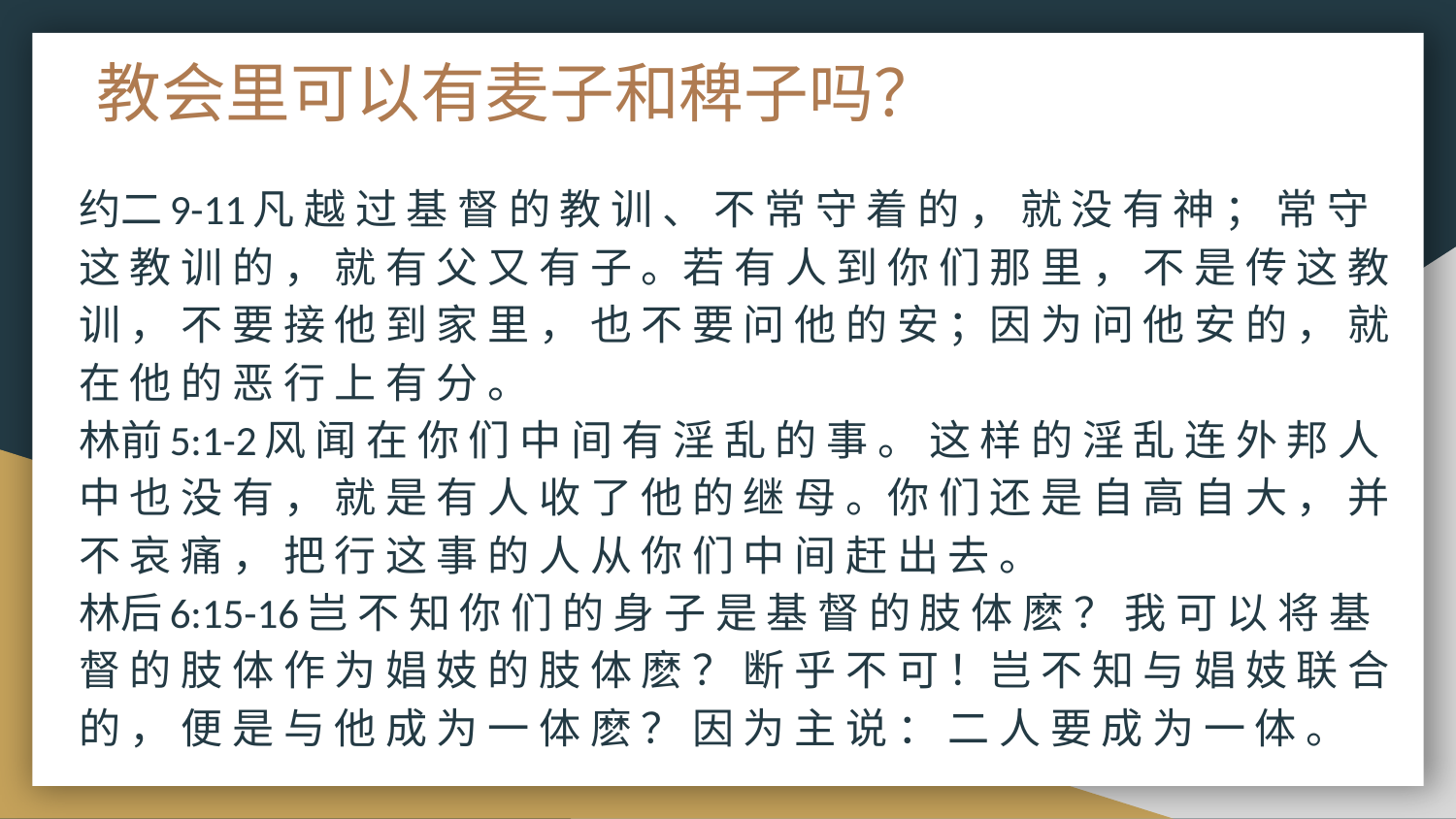

# 教会里可以有麦子和稗子吗？
约二9-11凡 越 过 基 督 的 教 训 、 不 常 守 着 的 ， 就 没 有 神 ； 常 守 这 教 训 的 ， 就 有 父 又 有 子 。若 有 人 到 你 们 那 里 ， 不 是 传 这 教 训 ， 不 要 接 他 到 家 里 ， 也 不 要 问 他 的 安 ；因 为 问 他 安 的 ， 就 在 他 的 恶 行 上 有 分 。
林前5:1-2风 闻 在 你 们 中 间 有 淫 乱 的 事 。 这 样 的 淫 乱 连 外 邦 人 中 也 没 有 ， 就 是 有 人 收 了 他 的 继 母 。你 们 还 是 自 高 自 大 ， 并 不 哀 痛 ， 把 行 这 事 的 人 从 你 们 中 间 赶 出 去 。
林后6:15-16岂 不 知 你 们 的 身 子 是 基 督 的 肢 体 麽 ？ 我 可 以 将 基 督 的 肢 体 作 为 娼 妓 的 肢 体 麽 ？ 断 乎 不 可 ！岂 不 知 与 娼 妓 联 合 的 ， 便 是 与 他 成 为 一 体 麽 ？ 因 为 主 说 ： 二 人 要 成 为 一 体 。